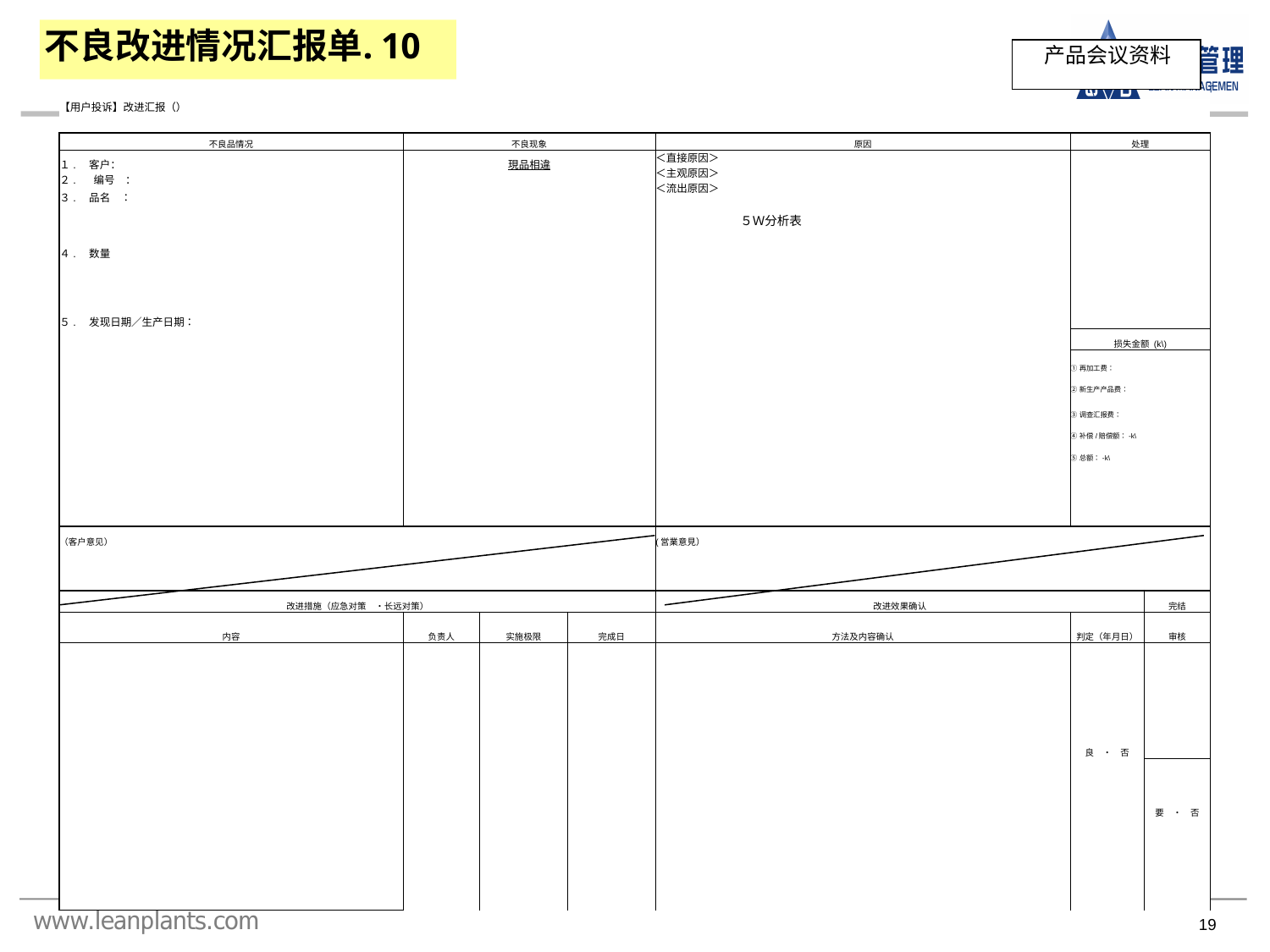

10.不良改进情况汇报单
产品会议资料

| 【用户投诉】改进汇报（） |  |  |  |  |  |  |
| --- | --- | --- | --- | --- | --- | --- |
|  |  |  |  |  |  |  |
| 不良品情况 | 不良现象 |  |  | 原因 | 处理 |  |
| １.　客户： | 現品相違 |  |  | ＜直接原因＞ ＜主观原因＞ ＜流出原因＞ 　　　　　　　　５Ｗ分析表 |  |  |
| ２.　 编号　： |  |  |  |  |  |  |
| ３.　品名　： |  |  |  |  |  |  |
|  |  |  |  |  |  |  |
| ４.　数量 |  |  |  |  |  |  |
| ５.　发现日期／生产日期： |  |  |  |  |  |  |
|  |  |  |  |  | 损失金额 (k\) |  |
|  |  |  |  |  | ①再加工费： |  |
|  |  |  |  |  | ②新生产产品费： |  |
|  |  |  |  |  | ③调查汇报费： |  |
|  |  |  |  |  | ④补偿/赔偿额：-k\ |  |
|  |  |  |  |  | ⑤总额：-k\ |  |
|  |  |  |  |  |  |  |
|  |  |  |  |  |  |  |
|  |  |  |  |  |  |  |
| （客户意见） |  |  |  | (営業意見） |  |  |
|  |  |  |  |  |  |  |
|  |  |  |  |  |  |  |
| 改进措施（应急对策　・长远对策） |  |  |  | 改进效果确认 |  | 完结 |
| 内容 | 负责人 | 实施极限 | 完成日 | 方法及内容确认 | 判定（年月日） | 审核 |
|  |  |  |  |  |  |  |
|  |  |  |  |  |  |  |
|  |  |  |  |  |  |  |
|  |  |  |  |  |  |  |
|  |  |  |  |  | 良　・　否 |  |
|  |  |  |  |  |  |  |
|  |  |  |  |  |  | 要　・　否 |
|  |  |  |  |  |  |  |
|  |  |  |  |  |  |  |
|  |  |  |  |  |  |  |
|  |  |  |  |  |  |  |